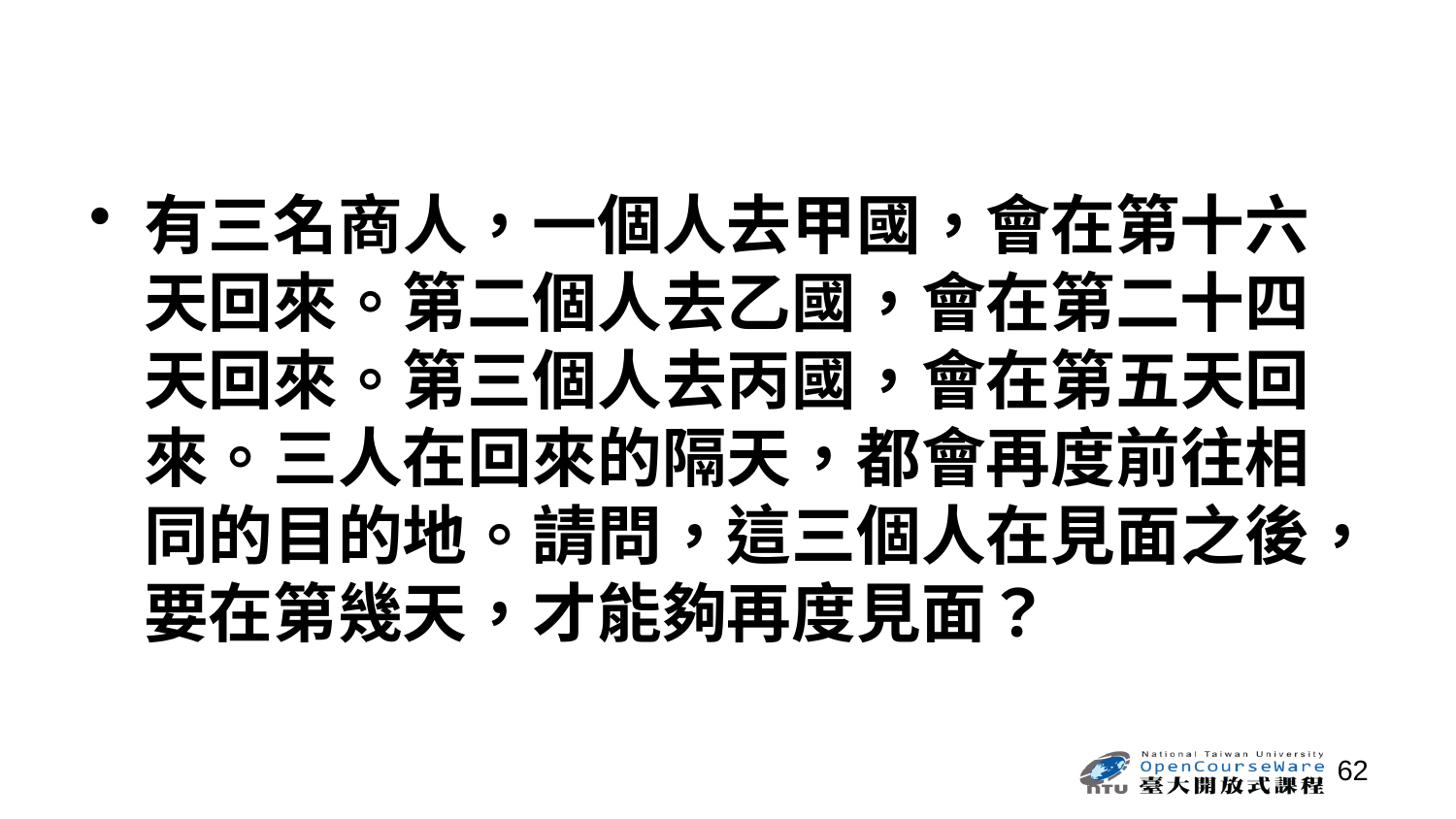

有三名商人，一個人去甲國，會在第十六天回來。第二個人去乙國，會在第二十四天回來。第三個人去丙國，會在第五天回來。三人在回來的隔天，都會再度前往相同的目的地。請問，這三個人在見面之後，要在第幾天，才能夠再度見面？
62